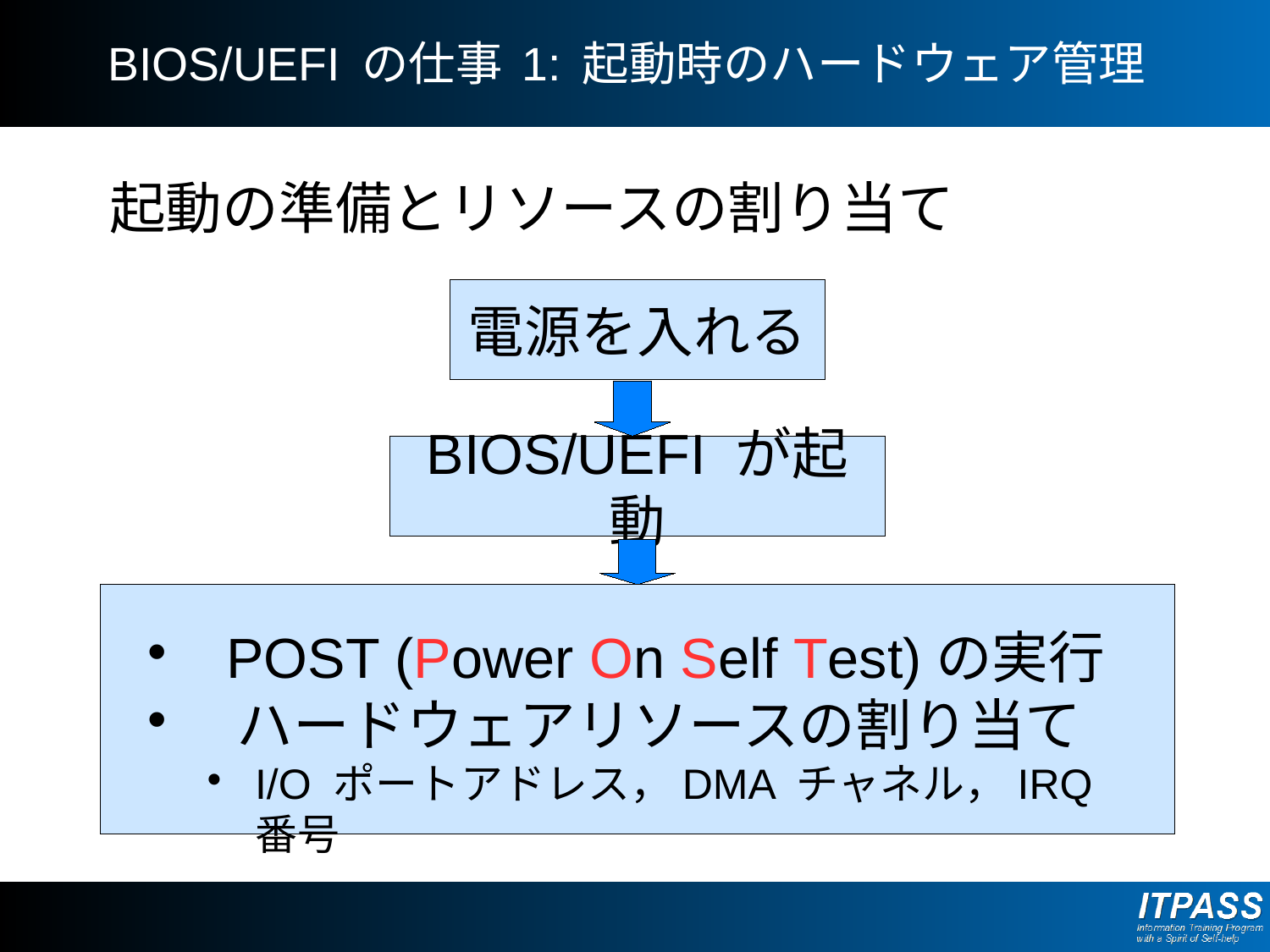

# BIOS/UEFI の仕事 1: 起動時のハードウェア管理
起動の準備とリソースの割り当て
電源を入れる

BIOS/UEFI が起動

 POST (Power On Self Test)の実行
 ハードウェアリソースの割り当て
I/O ポートアドレス，DMA チャネル，IRQ 番号